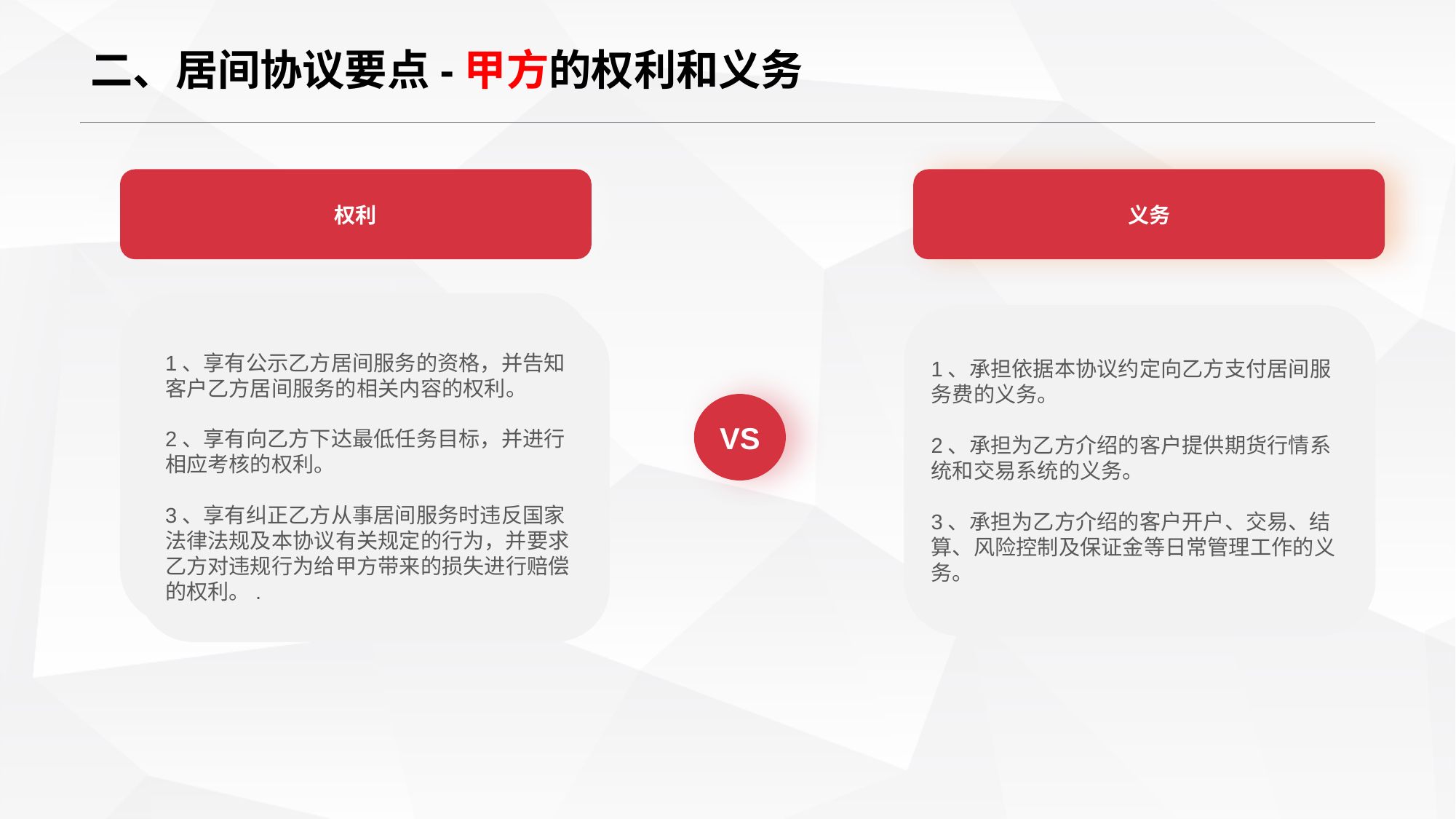

二、居间协议要点-甲方的权利和义务
权利
义务
1、甲方享有公示乙方居间服务的资格，并告知客户乙方居间服务的相关内容的权利。

2、甲方享有向乙方下达最低任务目标，并进行相应考核的权利。

3、甲方享有纠正乙方从事居间服务时违反国家法律法规及本协议有关规定的行为，并要求乙方对违规行为给甲方带来的损失进行赔偿的权利。.
VS
1、承担依据本协议约定向乙方支付居间服务费的义务。

2、承担为乙方介绍的客户提供期货行情系统和交易系统的义务。

3、承担为乙方介绍的客户开户、交易、结算、风险控制及保证金等日常管理工作的义务。
1、享有公示乙方居间服务的资格，并告知客户乙方居间服务的相关内容的权利。

2、享有向乙方下达最低任务目标，并进行相应考核的权利。

3、享有纠正乙方从事居间服务时违反国家法律法规及本协议有关规定的行为，并要求乙方对违规行为给甲方带来的损失进行赔偿的权利。.